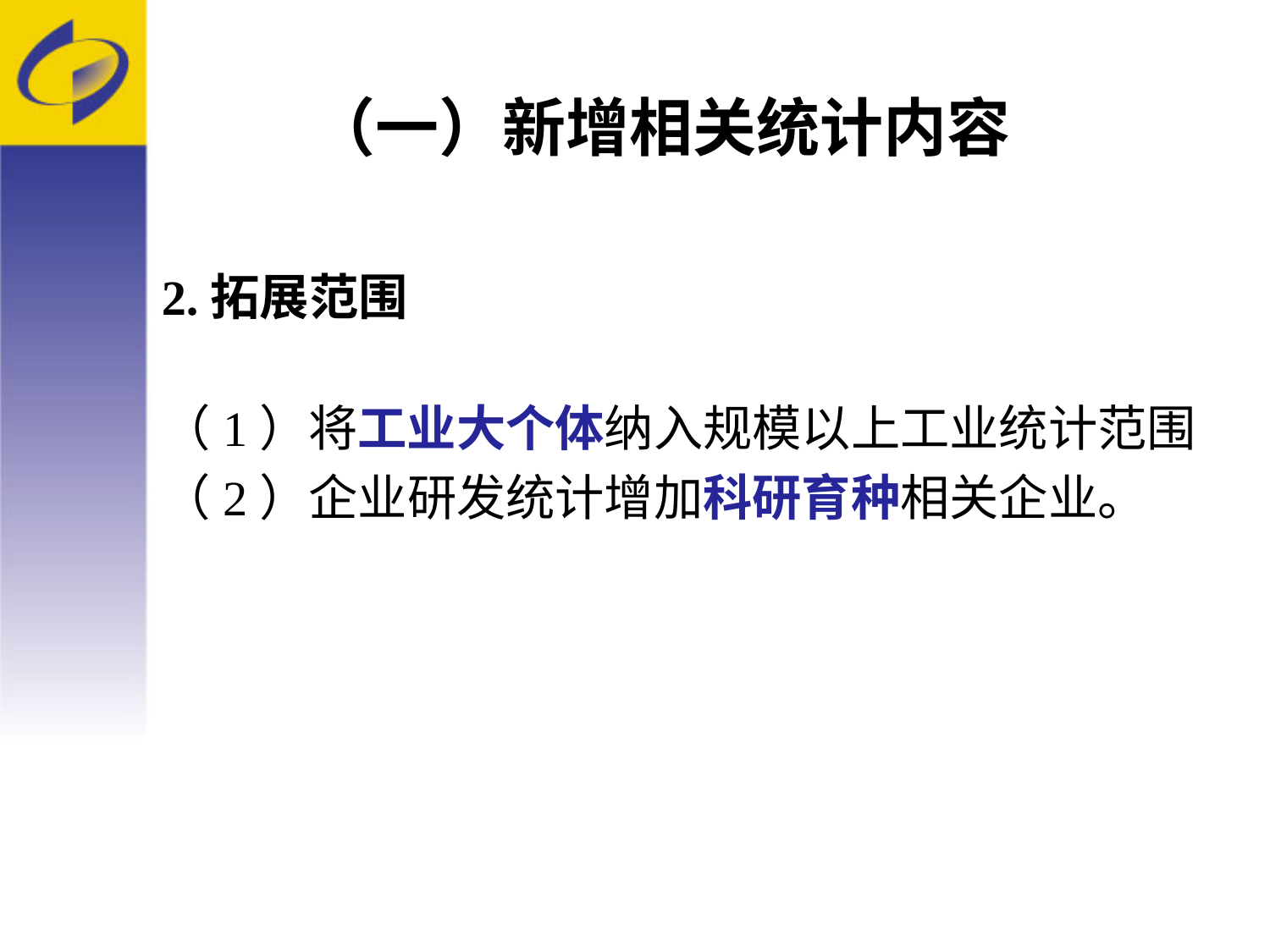

# （一）新增相关统计内容
2.拓展范围

（1）将工业大个体纳入规模以上工业统计范围
（2）企业研发统计增加科研育种相关企业。